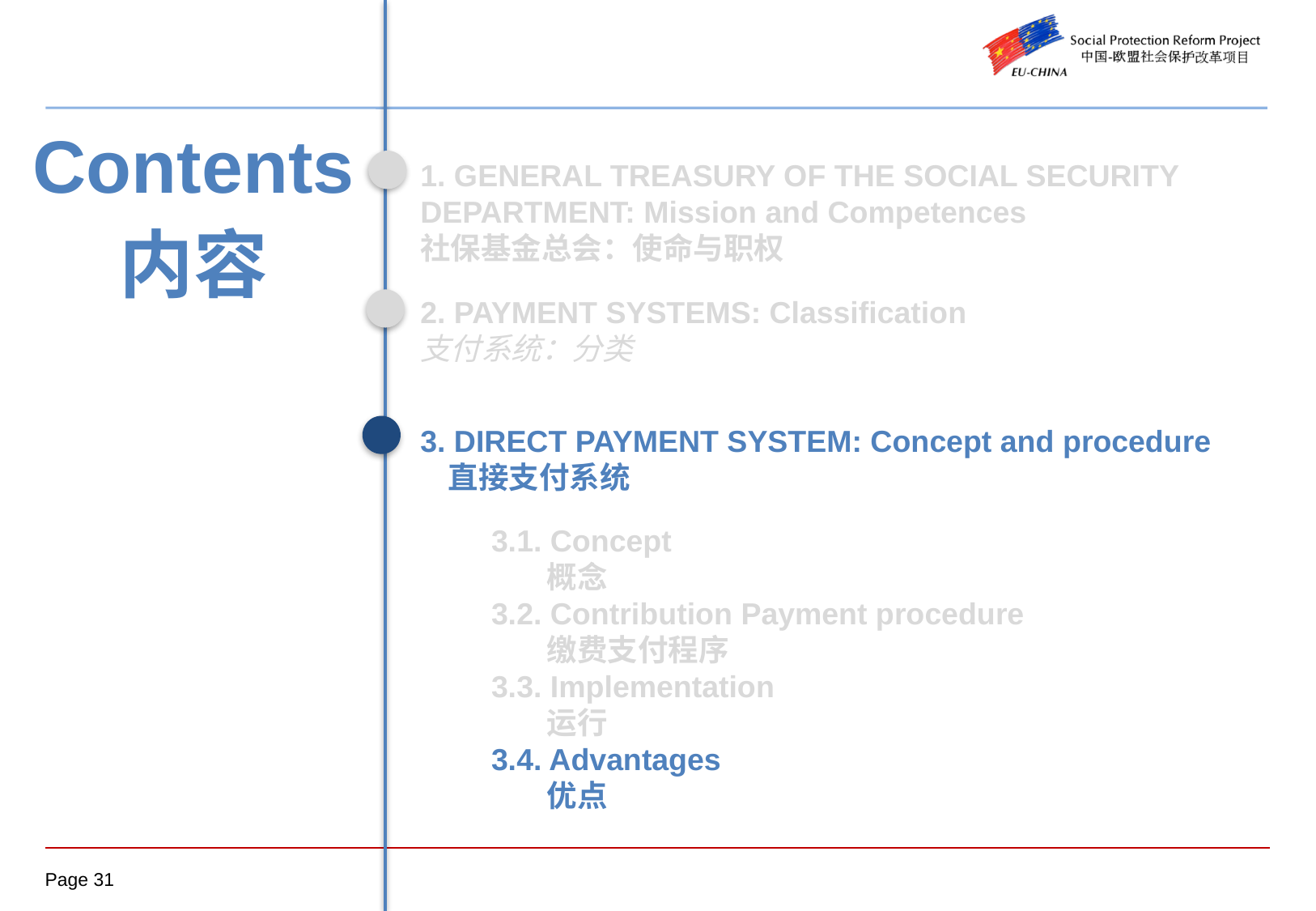

Contents
内容

1. GENERAL TREASURY OF THE SOCIAL SECURITY DEPARTMENT: Mission and Competences
社保基金总会：使命与职权

2. PAYMENT SYSTEMS: Classification
支付系统：分类

3. DIRECT PAYMENT SYSTEM: Concept and procedure
   直接支付系统

3.1. Concept
       概念
3.2. Contribution Payment procedure
       缴费支付程序
3.3. Implementation
       运行
3.4. Advantages
       优点